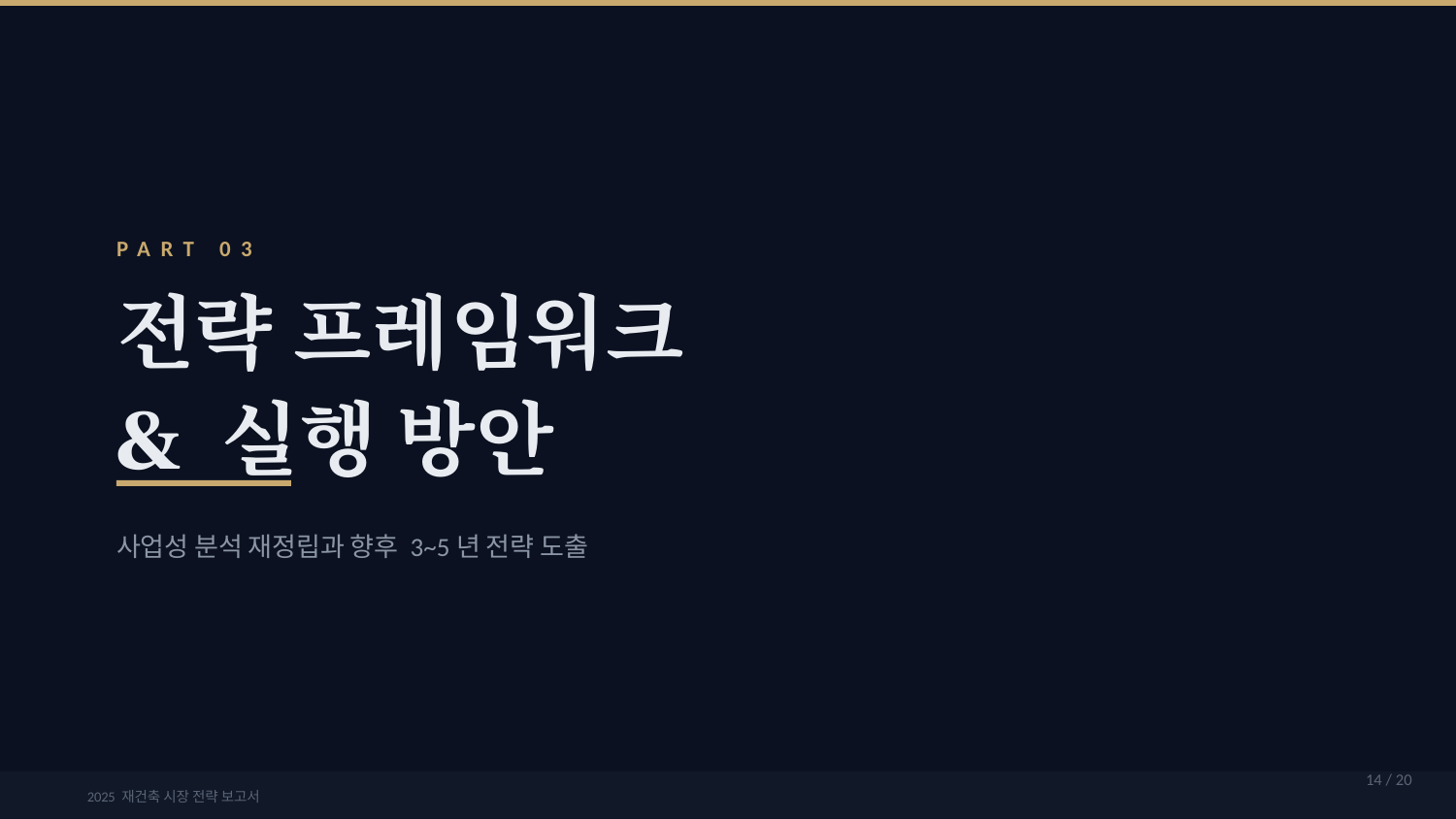

PART 03
전략 프레임워크
& 실행 방안

사업성 분석 재정립과 향후 3~5년 전략 도출
14 / 20

2025 재건축 시장 전략 보고서